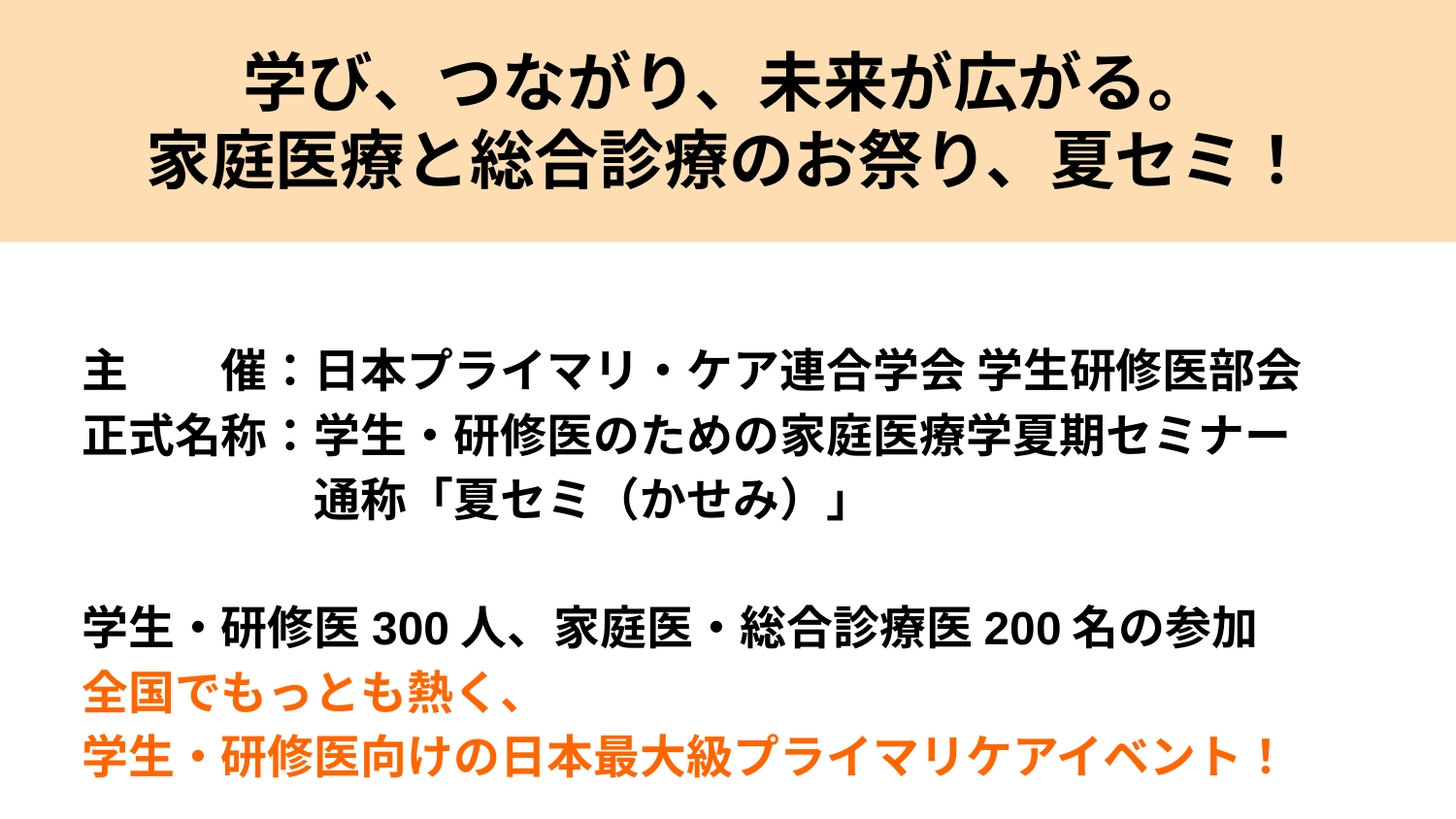

# 学び、つながり、未来が広がる。 家庭医療と総合診療のお祭り、夏セミ！

主　　催：日本プライマリ・ケア連合学会 学生研修医部会
正式名称：学生・研修医のための家庭医療学夏期セミナー
　　　　　通称「夏セミ（かせみ）」

学生・研修医300人、家庭医・総合診療医200名の参加
全国でもっとも熱く、
学生・研修医向けの日本最大級プライマリケアイベント！